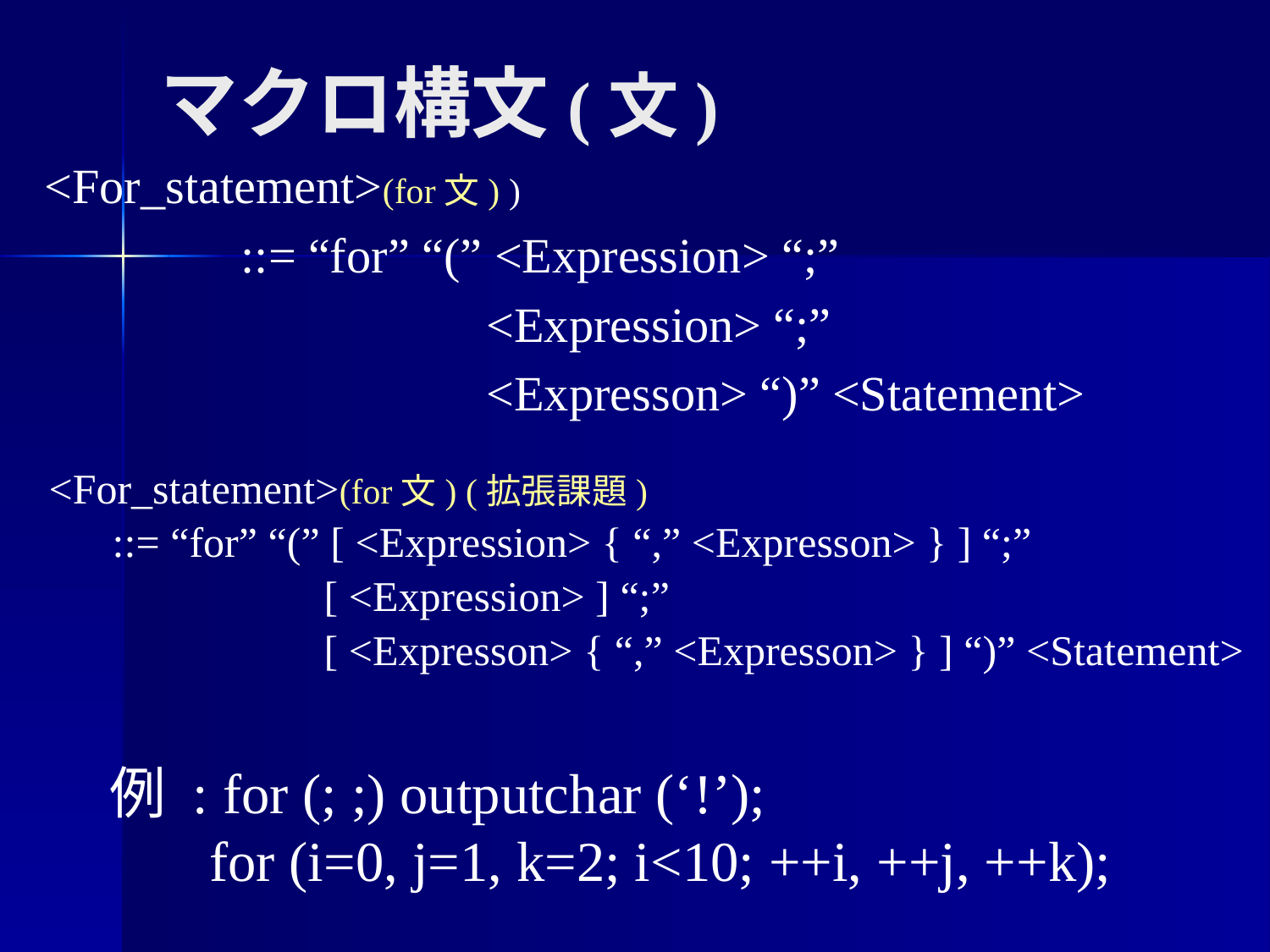

マクロ構文(文)
<For_statement>(for文) )
                ::= “for” “(” <Expression> “;”
                                    <Expression> “;”
                                    <Expresson> “)” <Statement>
<For_statement>(for文) (拡張課題)
      ::= “for” “(” [ <Expression> { “,” <Expresson> } ] “;”
                          [ <Expression> ] “;”
                          [ <Expresson> { “,” <Expresson> } ] “)” <Statement>
例 : for (; ;) outputchar (‘!’);
       for (i=0, j=1, k=2; i<10; ++i, ++j, ++k);